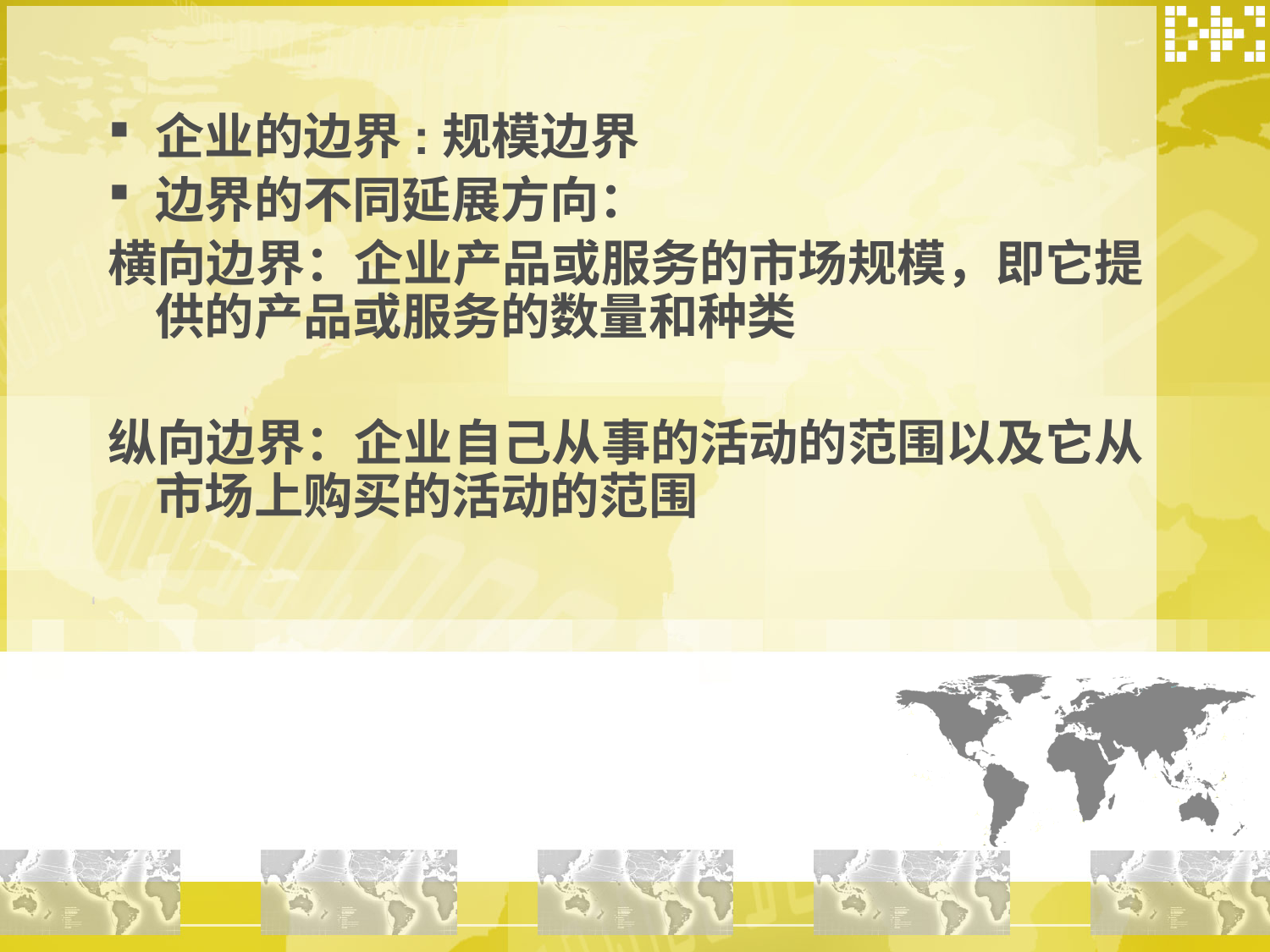

企业的边界:规模边界
边界的不同延展方向：
横向边界：企业产品或服务的市场规模，即它提供的产品或服务的数量和种类

纵向边界：企业自己从事的活动的范围以及它从市场上购买的活动的范围

71